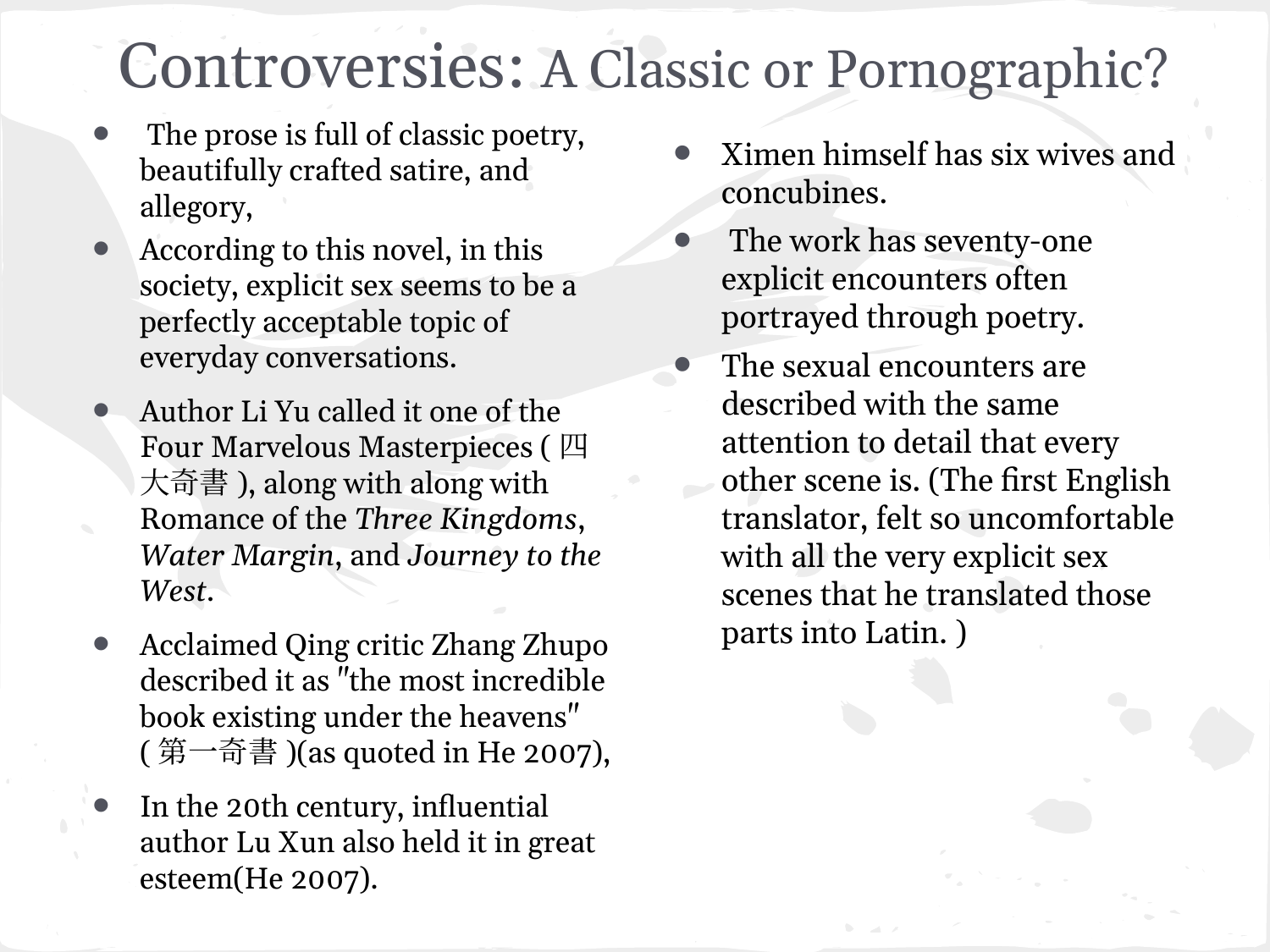

# Controversies: A Classic or Pornographic?
 The prose is full of classic poetry, beautifully crafted satire, and allegory,
According to this novel, in this society, explicit sex seems to be a perfectly acceptable topic of everyday conversations.
Author Li Yu called it one of the Four Marvelous Masterpieces (四大奇書), along with along with Romance of the Three Kingdoms, Water Margin, and Journey to the West.
Acclaimed Qing critic Zhang Zhupo described it as "the most incredible book existing under the heavens" (第一奇書)(as quoted in He 2007),
In the 20th century, influential author Lu Xun also held it in great esteem(He 2007).

Ximen himself has six wives and concubines.
 The work has seventy-one explicit encounters often portrayed through poetry.
The sexual encounters are described with the same attention to detail that every other scene is. (The first English translator, felt so uncomfortable with all the very explicit sex scenes that he translated those parts into Latin. )